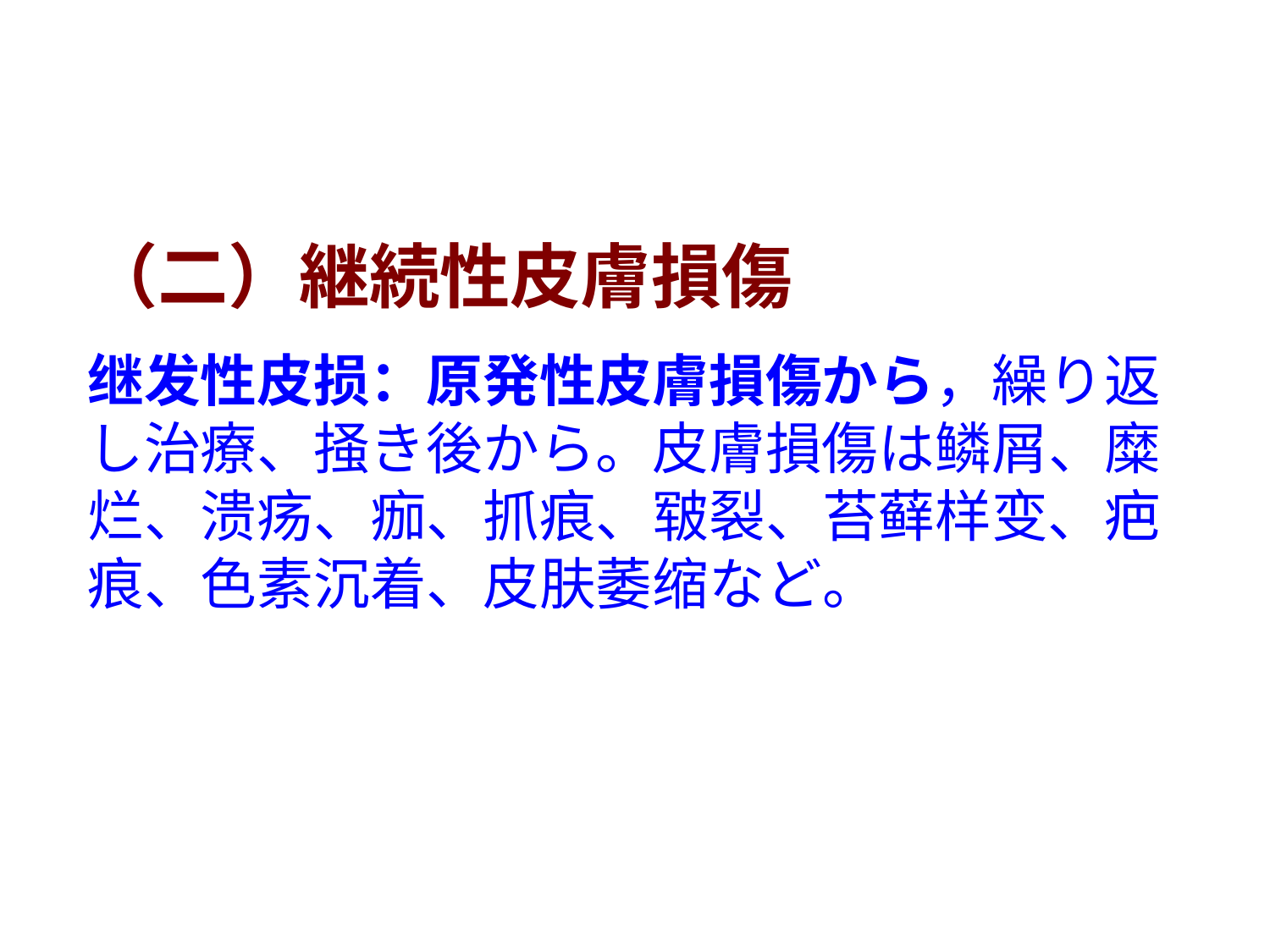

（二）継続性皮膚損傷
继发性皮损：原発性皮膚損傷から，繰り返し治療、掻き後から。皮膚損傷は鳞屑、糜烂、溃疡、痂、抓痕、皲裂、苔藓样变、疤痕、色素沉着、皮肤萎缩など。